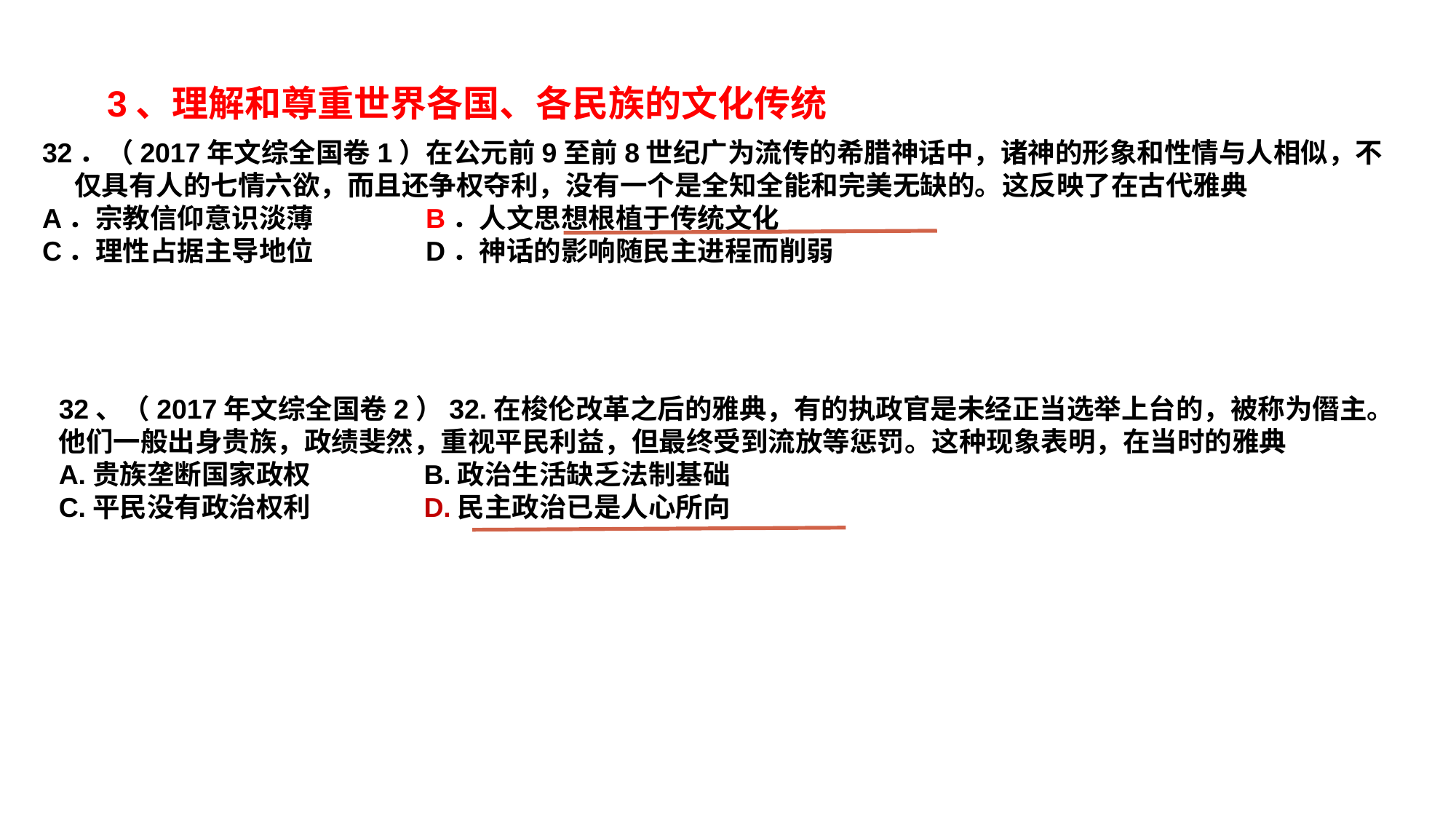

3、理解和尊重世界各国、各民族的文化传统
32．（2017年文综全国卷1）在公元前9至前8世纪广为流传的希腊神话中，诸神的形象和性情与人相似，不仅具有人的七情六欲，而且还争权夺利，没有一个是全知全能和完美无缺的。这反映了在古代雅典
A．宗教信仰意识淡薄                 B．人文思想根植于传统文化
C．理性占据主导地位                 D．神话的影响随民主进程而削弱
32、（2017年文综全国卷2）32.在梭伦改革之后的雅典，有的执政官是未经正当选举上台的，被称为僭主。他们一般出身贵族，政绩斐然，重视平民利益，但最终受到流放等惩罚。这种现象表明，在当时的雅典
A.贵族垄断国家政权	     B.政治生活缺乏法制基础
C.平民没有政治权利	     D.民主政治已是人心所向